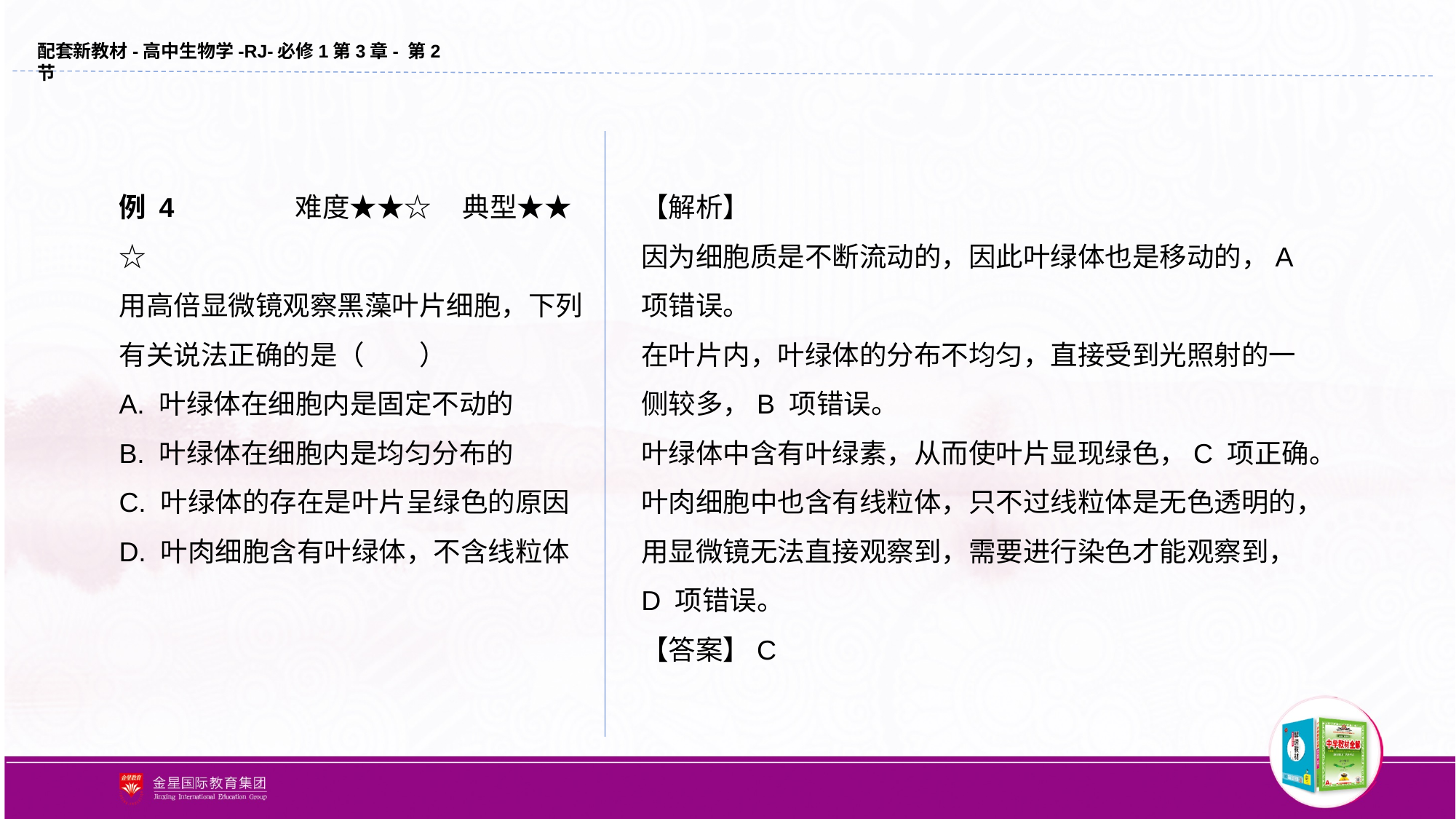

例 4               难度★★☆     典型★★☆
用高倍显微镜观察黑藻叶片细胞，下列有关说法正确的是（　　）
A. 叶绿体在细胞内是固定不动的
B. 叶绿体在细胞内是均匀分布的
C. 叶绿体的存在是叶片呈绿色的原因
D. 叶肉细胞含有叶绿体，不含线粒体
【解析】
因为细胞质是不断流动的，因此叶绿体也是移动的，A 项错误。
在叶片内，叶绿体的分布不均匀，直接受到光照射的一侧较多，B 项错误。
叶绿体中含有叶绿素，从而使叶片显现绿色，C 项正确。
叶肉细胞中也含有线粒体，只不过线粒体是无色透明的，用显微镜无法直接观察到，需要进行染色才能观察到，D 项错误。
【答案】C